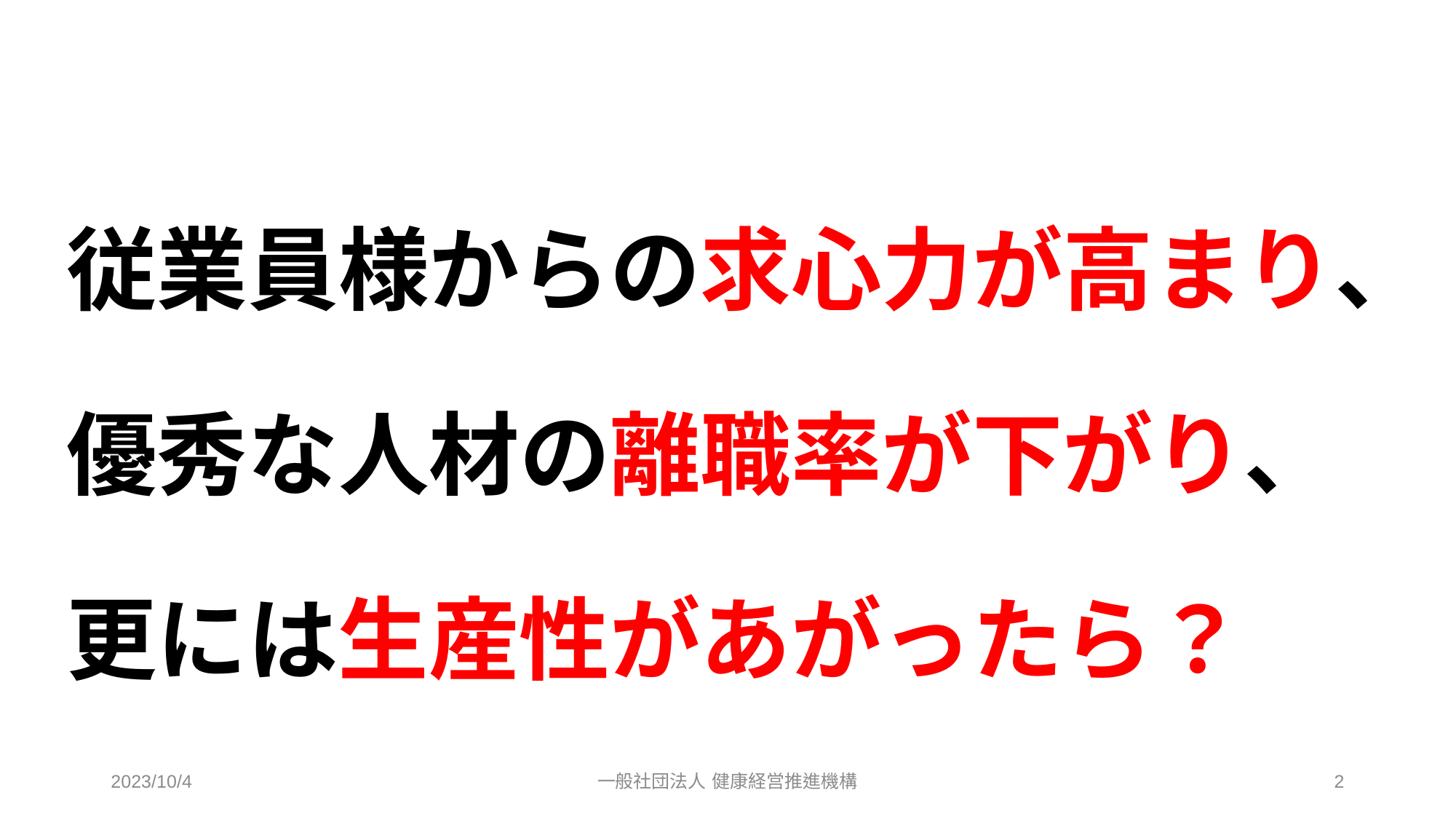

#
従業員様からの求心力が高まり、優秀な人材の離職率が下がり、更には生産性があがったら？
2023/10/4
一般社団法人 健康経営推進機構
2